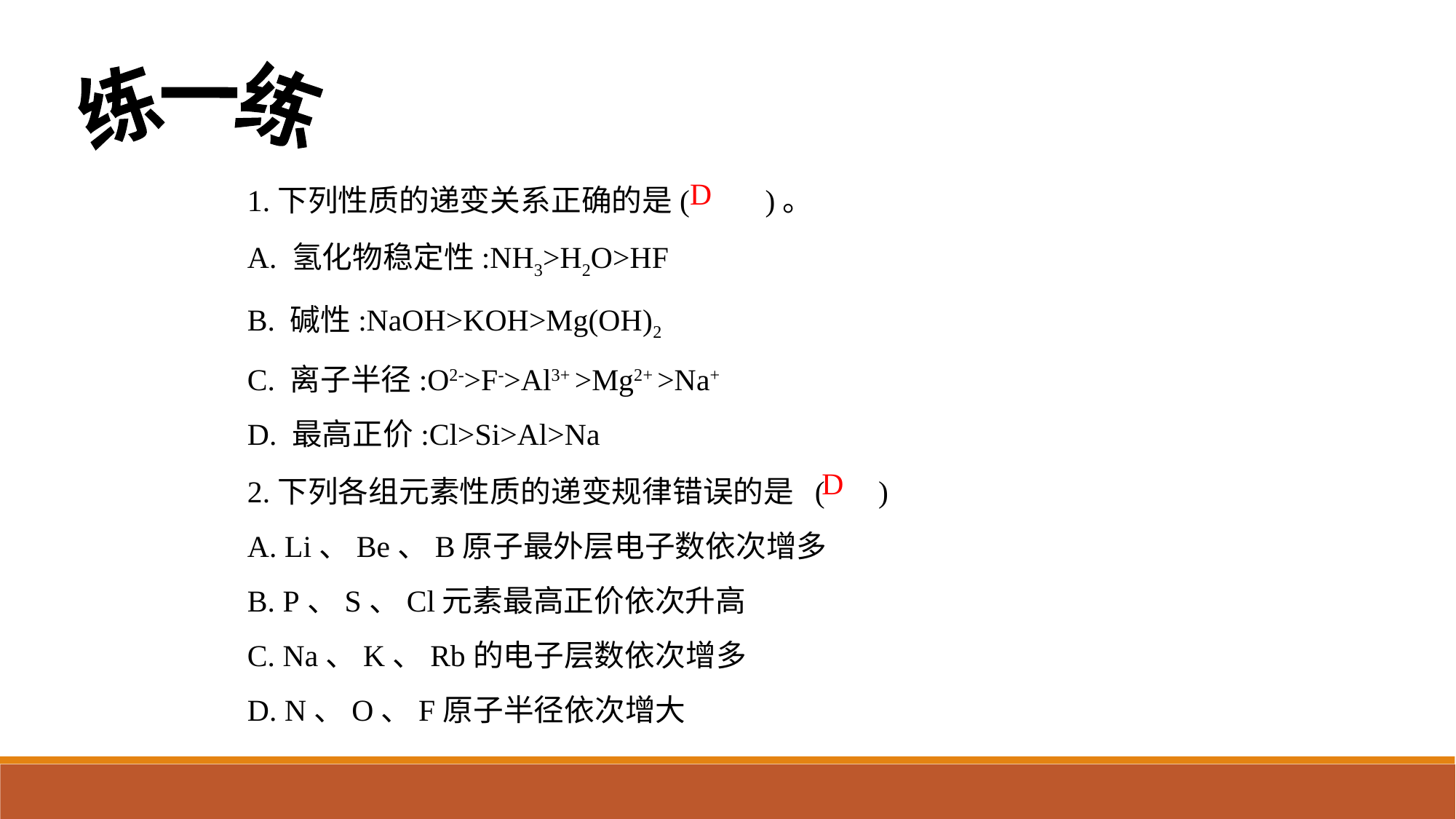

练一练
1.下列性质的递变关系正确的是(　　)。
A. 氢化物稳定性:NH3>H2O>HF
B. 碱性:NaOH>KOH>Mg(OH)2
C. 离子半径:O2->F->Al3+ >Mg2+ >Na+
D. 最高正价:Cl>Si>Al>Na
D
2.下列各组元素性质的递变规律错误的是  (       )
A. Li、Be、B原子最外层电子数依次增多
B. P、S、Cl元素最高正价依次升高
C. Na、K、Rb的电子层数依次增多
D. N、O、F原子半径依次增大
D